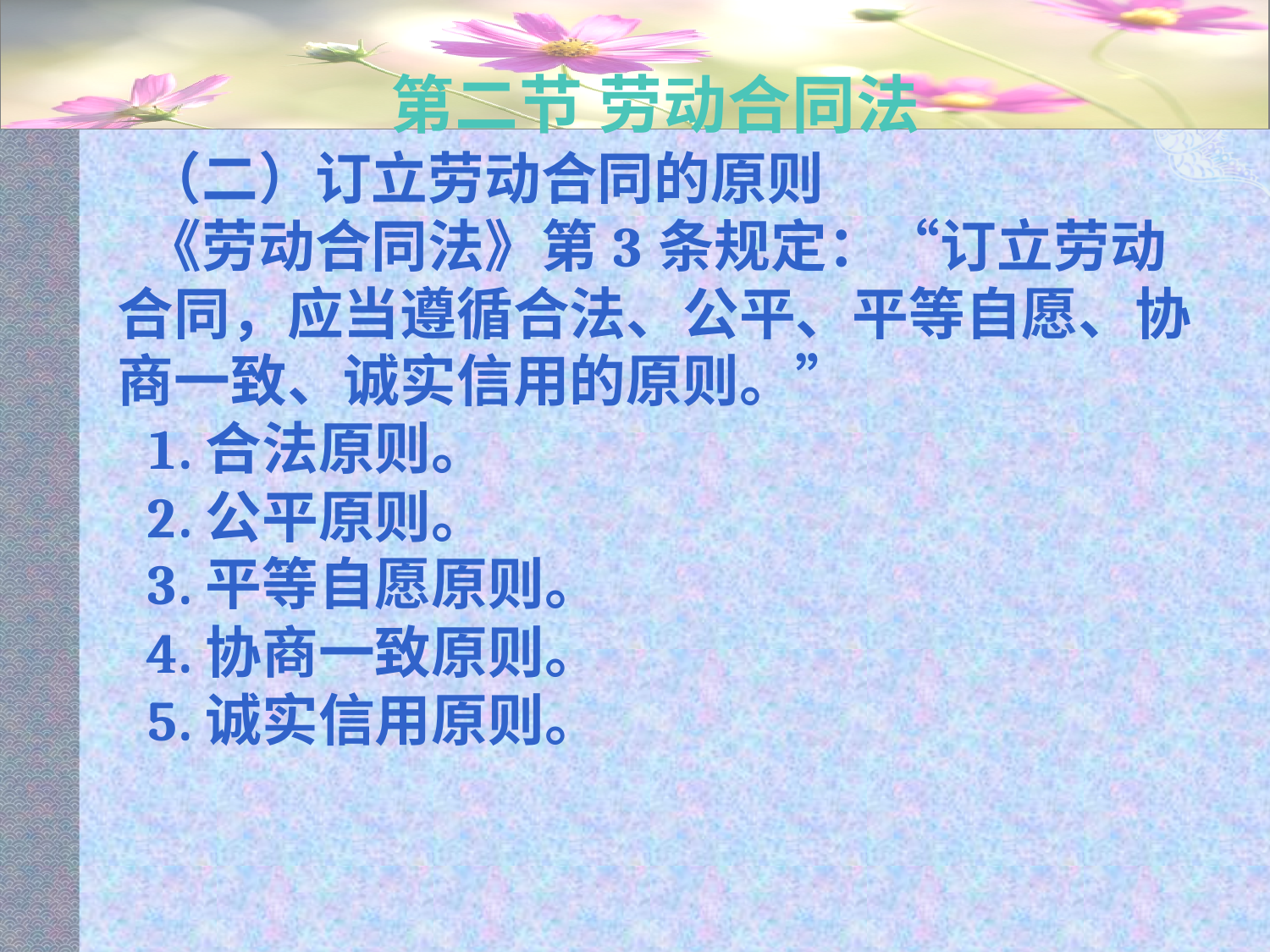

# 第二节 劳动合同法
（二）订立劳动合同的原则
《劳动合同法》第3条规定：“订立劳动合同，应当遵循合法、公平、平等自愿、协商一致、诚实信用的原则。”
1.合法原则。
2.公平原则。
3.平等自愿原则。
4.协商一致原则。
5.诚实信用原则。